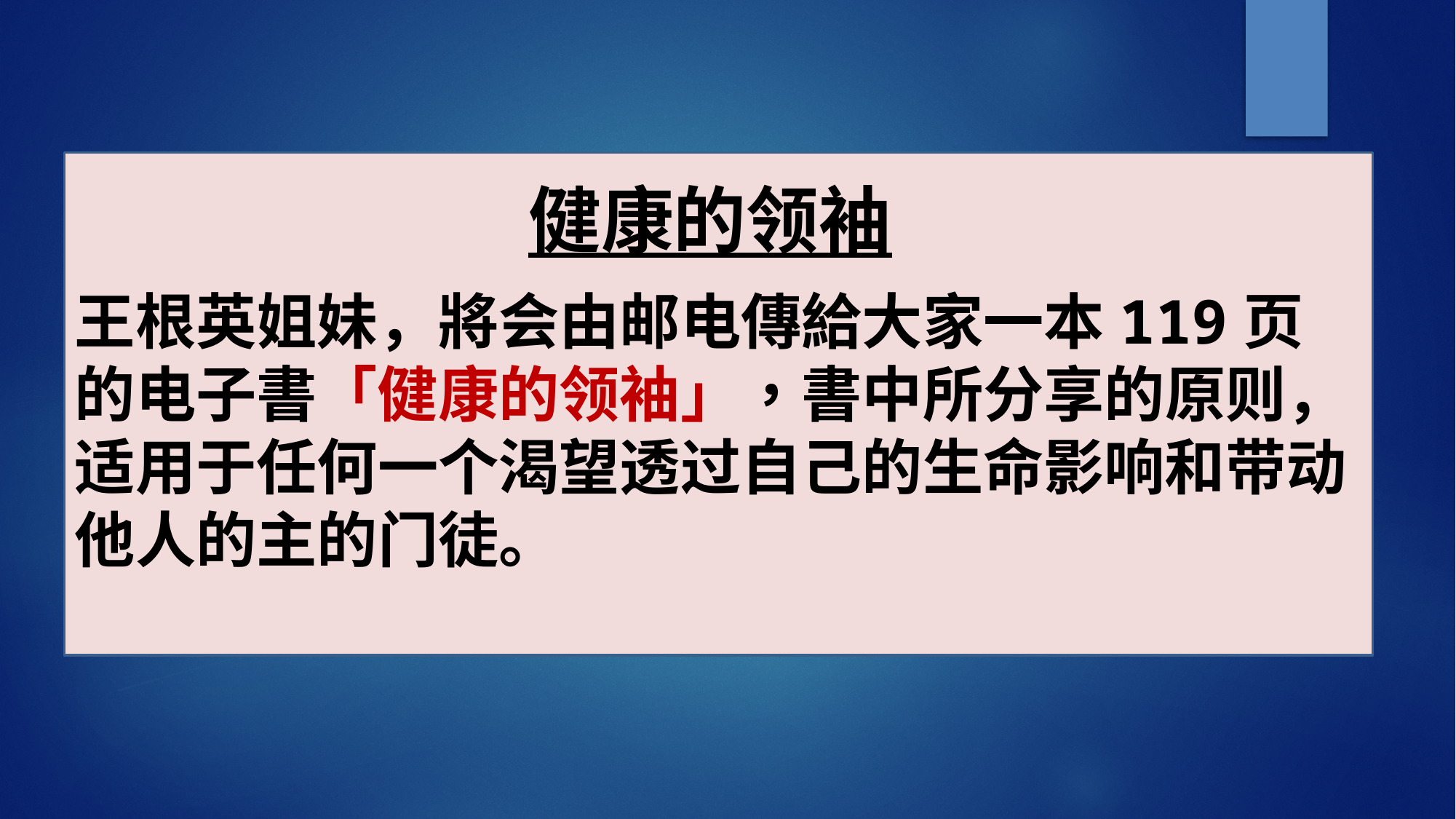

健康的领袖

王根英姐妹，將会由邮电傳給大家一本119页的电子書「健康的领袖」，書中所分享的原则，适用于任何一个渴望透过自己的生命影响和带动他人的主的门徒。